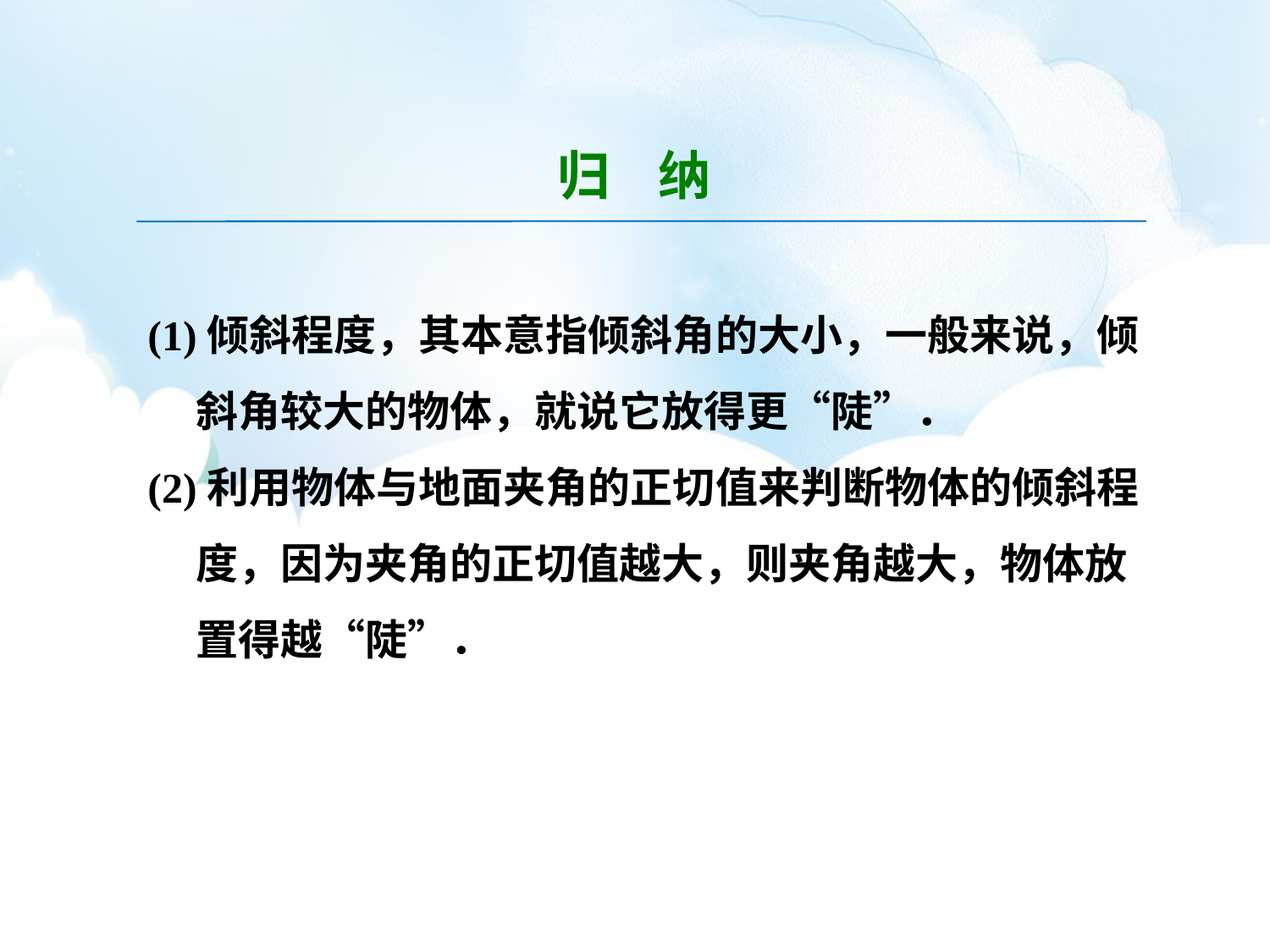

归    纳
(1)倾斜程度，其本意指倾斜角的大小，一般来说，倾
    斜角较大的物体，就说它放得更“陡”．
(2)利用物体与地面夹角的正切值来判断物体的倾斜程
    度，因为夹角的正切值越大，则夹角越大，物体放
    置得越“陡”．